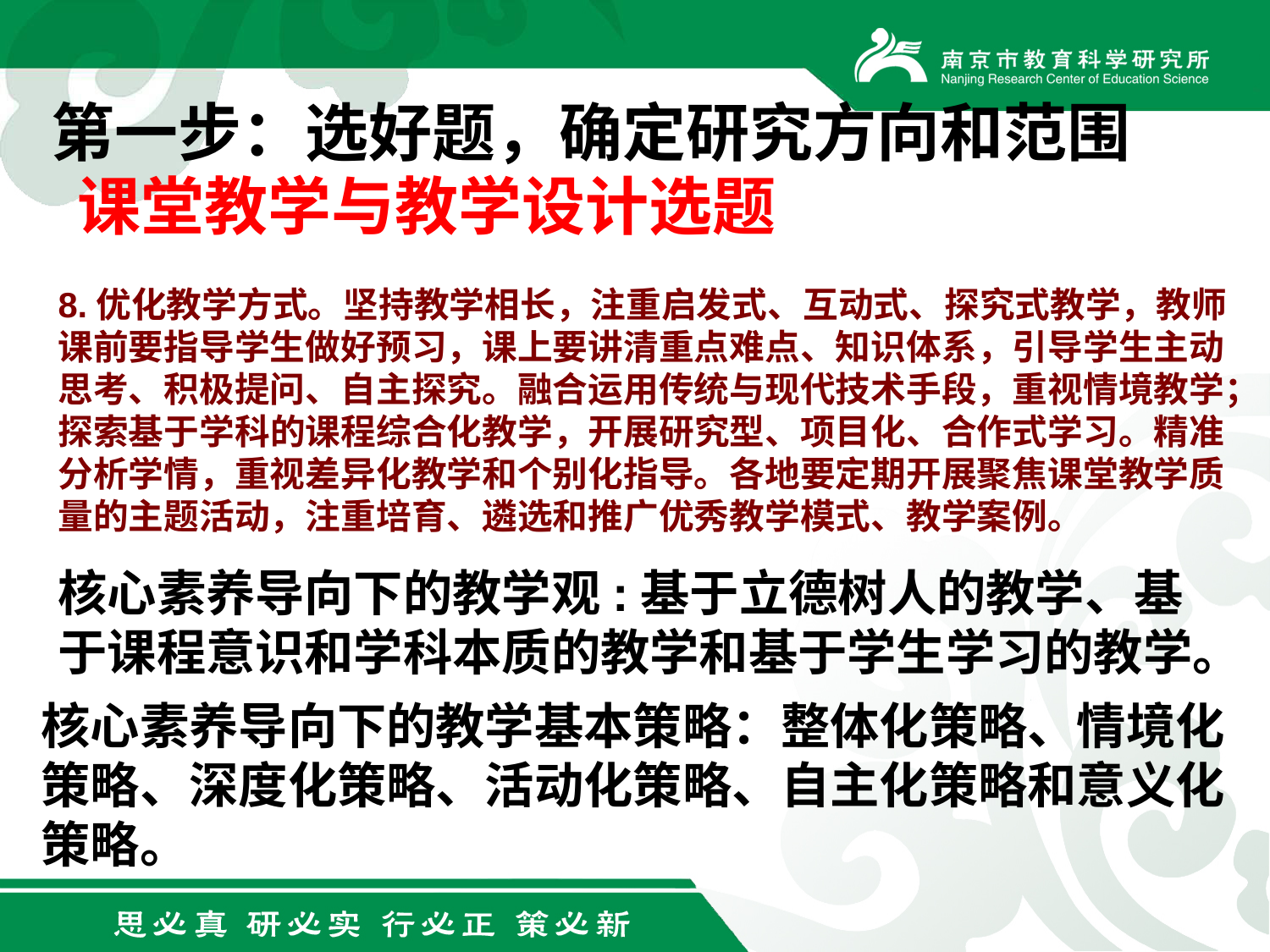

第一步：选好题，确定研究方向和范围
课堂教学与教学设计选题
8.优化教学方式。坚持教学相长，注重启发式、互动式、探究式教学，教师课前要指导学生做好预习，课上要讲清重点难点、知识体系，引导学生主动思考、积极提问、自主探究。融合运用传统与现代技术手段，重视情境教学；探索基于学科的课程综合化教学，开展研究型、项目化、合作式学习。精准分析学情，重视差异化教学和个别化指导。各地要定期开展聚焦课堂教学质量的主题活动，注重培育、遴选和推广优秀教学模式、教学案例。
核心素养导向下的教学观:基于立德树人的教学、基于课程意识和学科本质的教学和基于学生学习的教学。
核心素养导向下的教学基本策略：整体化策略、情境化策略、深度化策略、活动化策略、自主化策略和意义化策略。